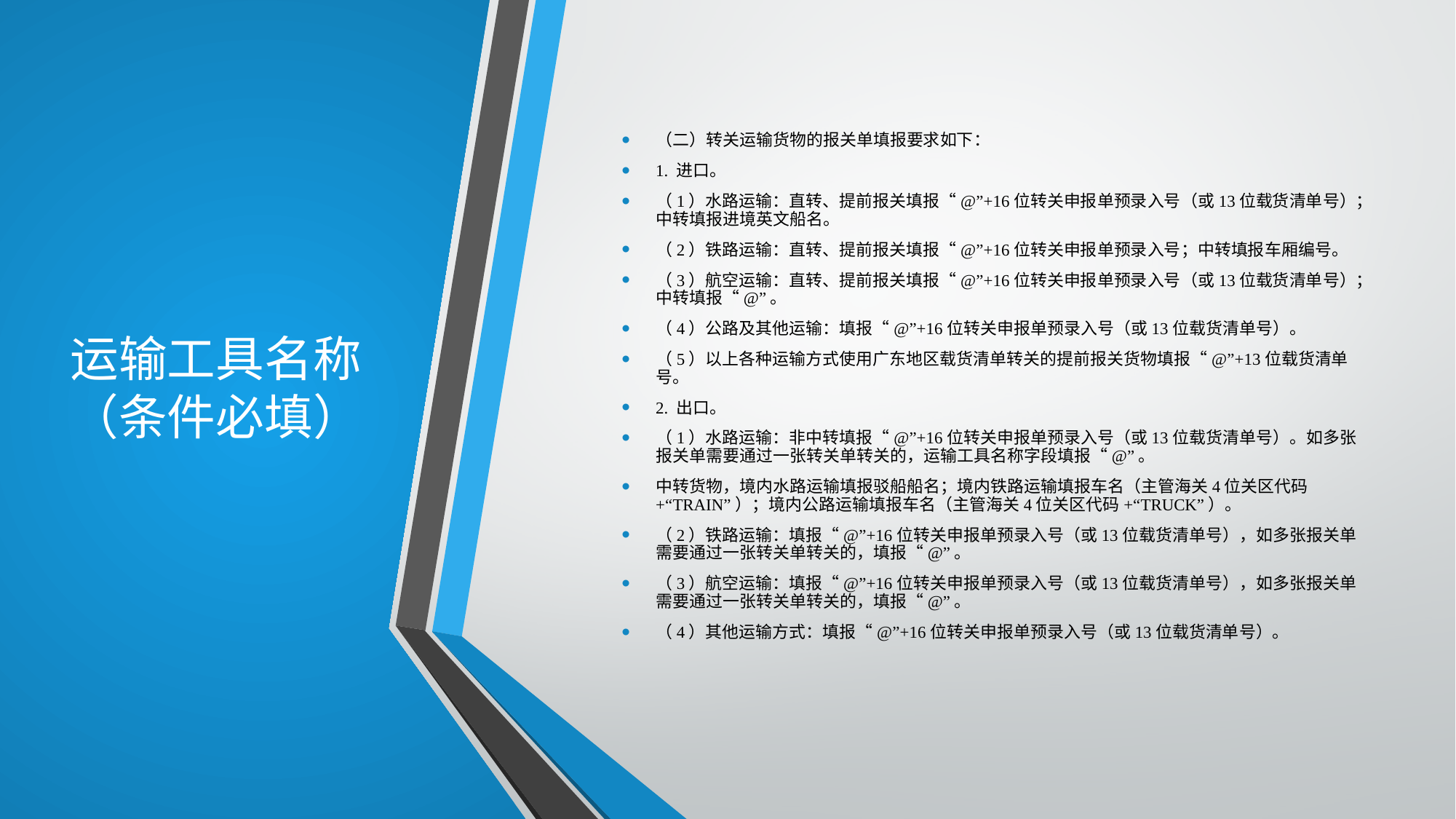

# 运输工具名称（条件必填）
（二）转关运输货物的报关单填报要求如下：
1. 进口。
（1）水路运输：直转、提前报关填报“@”+16位转关申报单预录入号（或13位载货清单号）；中转填报进境英文船名。
（2）铁路运输：直转、提前报关填报“@”+16位转关申报单预录入号；中转填报车厢编号。
（3）航空运输：直转、提前报关填报“@”+16位转关申报单预录入号（或13位载货清单号）；中转填报“@”。
（4）公路及其他运输：填报“@”+16位转关申报单预录入号（或13位载货清单号）。
（5）以上各种运输方式使用广东地区载货清单转关的提前报关货物填报“@”+13位载货清单号。
2. 出口。
（1）水路运输：非中转填报“@”+16位转关申报单预录入号（或13位载货清单号）。如多张报关单需要通过一张转关单转关的，运输工具名称字段填报“@”。
中转货物，境内水路运输填报驳船船名；境内铁路运输填报车名（主管海关4位关区代码+“TRAIN”）；境内公路运输填报车名（主管海关4位关区代码+“TRUCK”）。
（2）铁路运输：填报“@”+16位转关申报单预录入号（或13位载货清单号），如多张报关单需要通过一张转关单转关的，填报“@”。
（3）航空运输：填报“@”+16位转关申报单预录入号（或13位载货清单号），如多张报关单需要通过一张转关单转关的，填报“@”。
（4）其他运输方式：填报“@”+16位转关申报单预录入号（或13位载货清单号）。